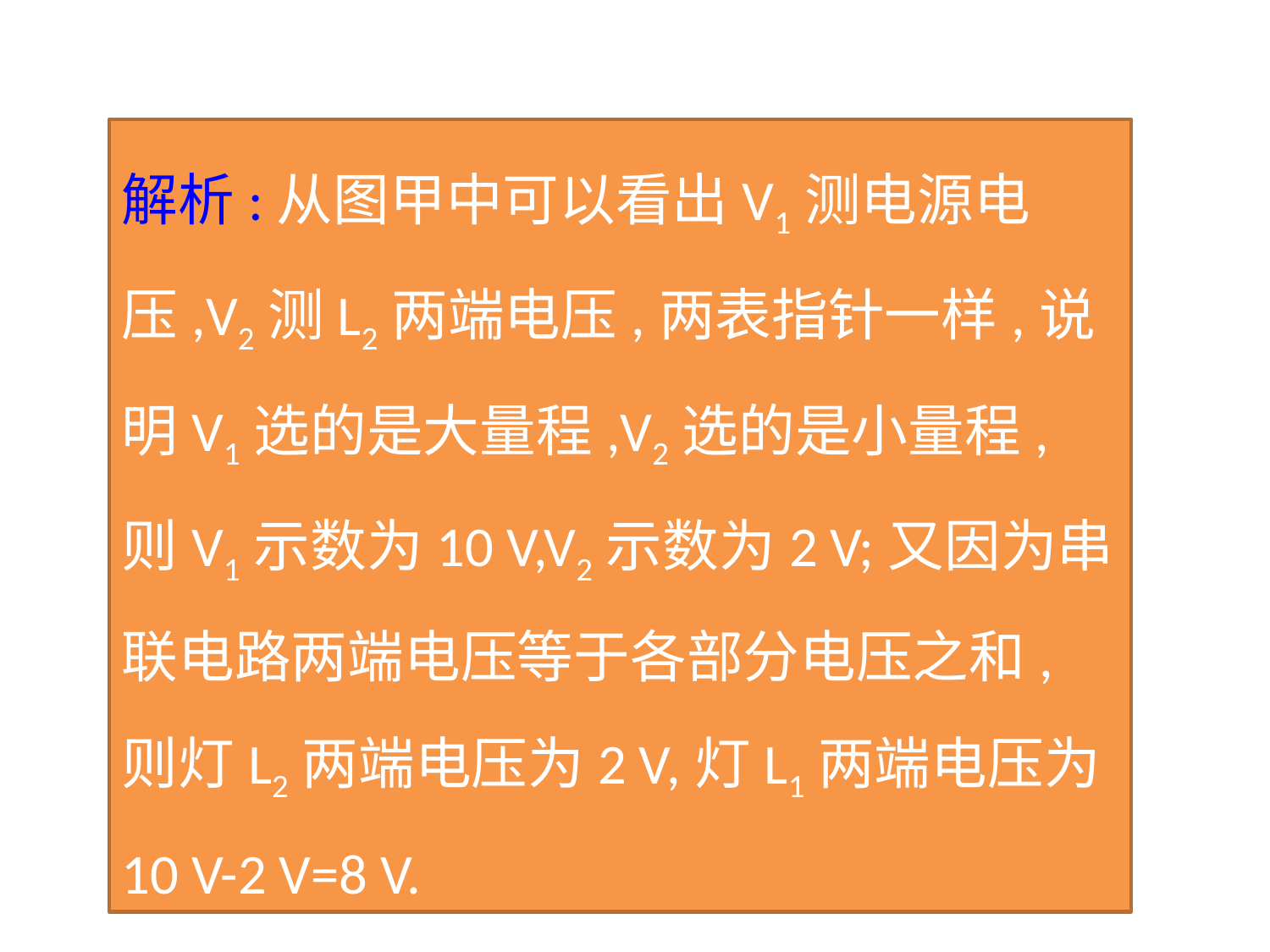

解析:从图甲中可以看出V1测电源电压,V2测L2两端电压,两表指针一样,说明V1选的是大量程,V2选的是小量程,则V1示数为10 V,V2示数为2 V;又因为串联电路两端电压等于各部分电压之和,则灯L2两端电压为2 V,灯L1两端电压为10 V-2 V=8 V.